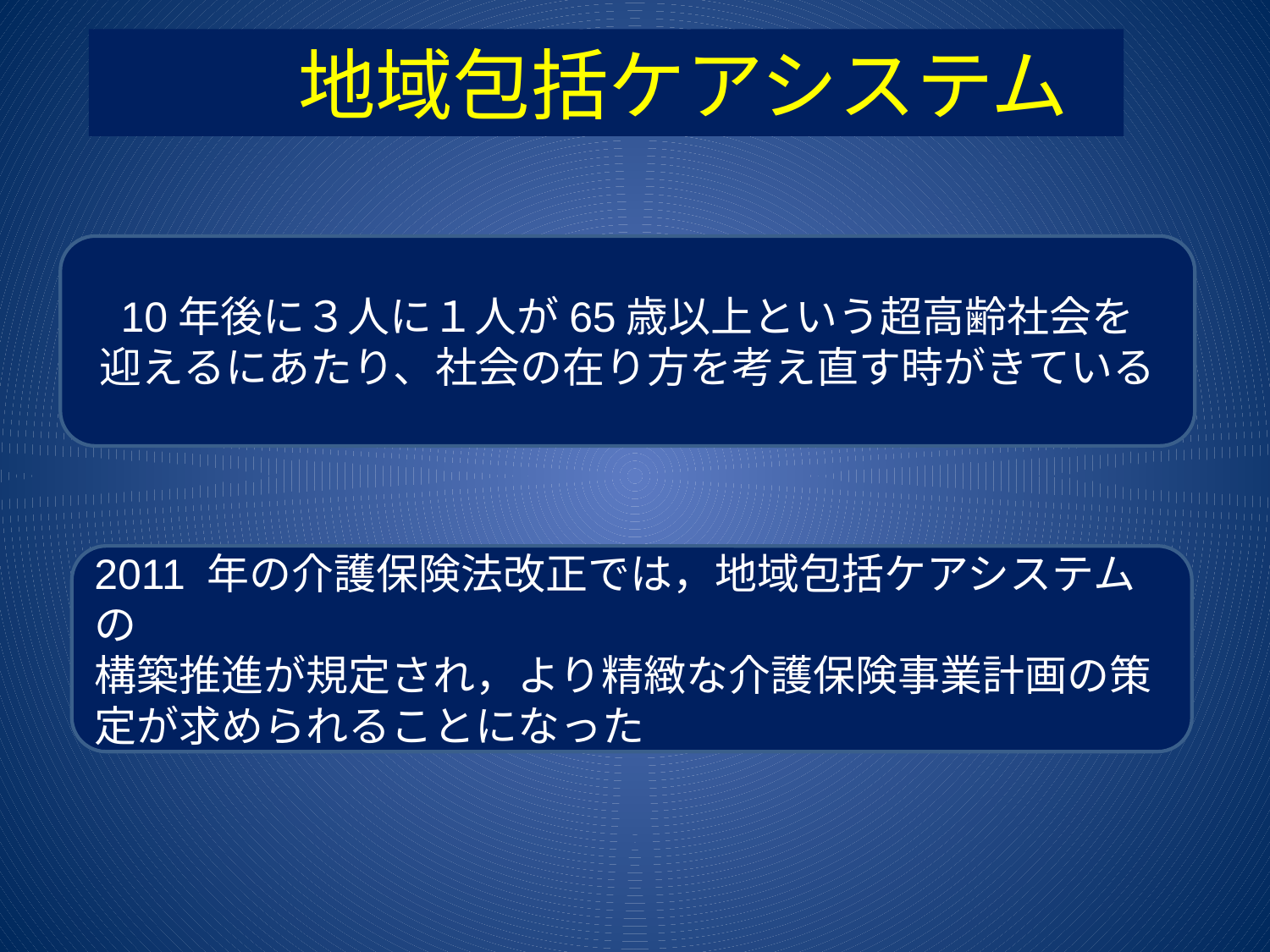

# 地域包括ケアシステム
10年後に３人に１人が65歳以上という超高齢社会を
迎えるにあたり、社会の在り方を考え直す時がきている
2011 年の介護保険法改正では，地域包括ケアシステムの
構築推進が規定され，より精緻な介護保険事業計画の策定が求められることになった